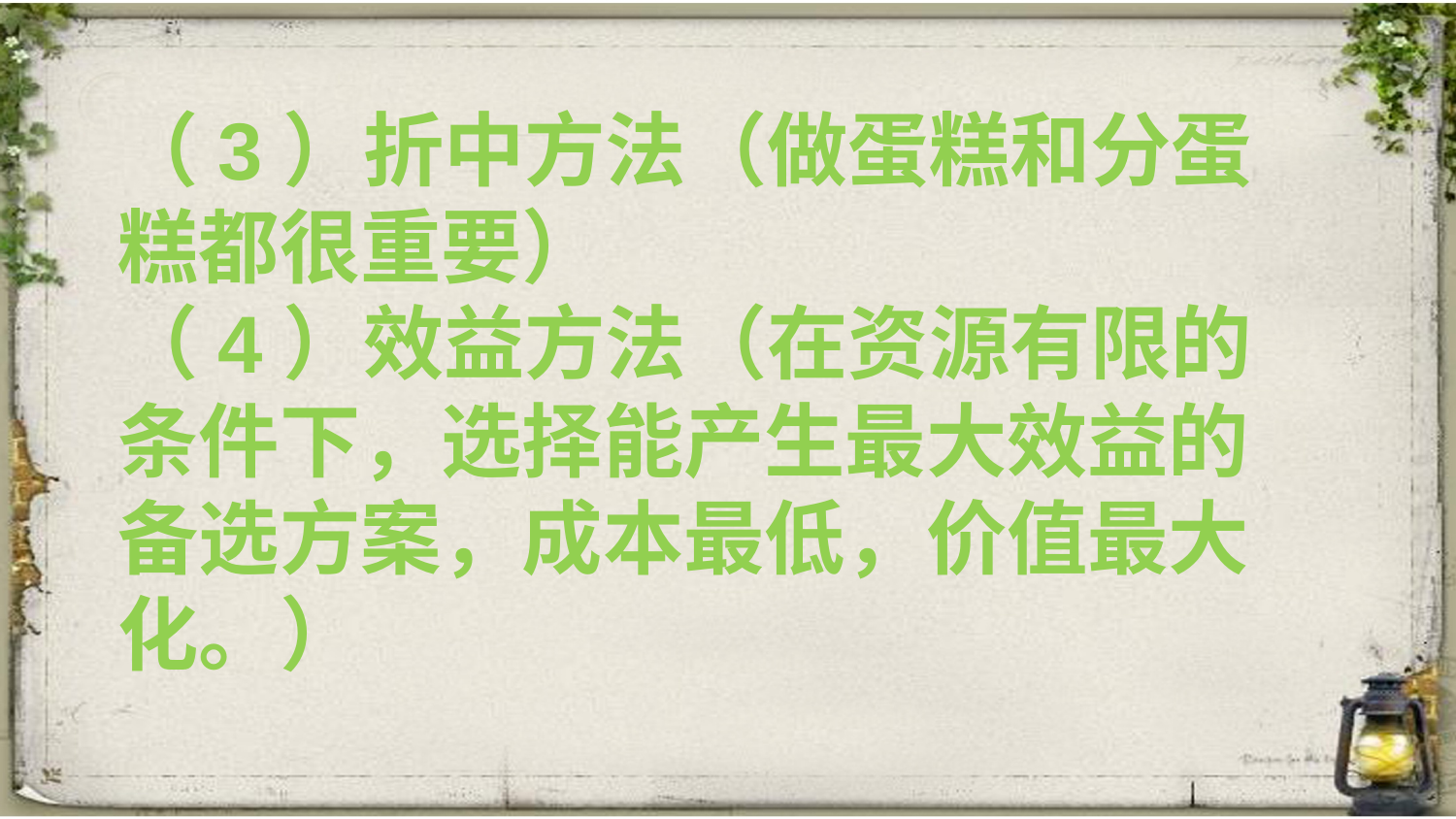

（3）折中方法（做蛋糕和分蛋糕都很重要）
（4）效益方法（在资源有限的条件下，选择能产生最大效益的备选方案，成本最低，价值最大化。）